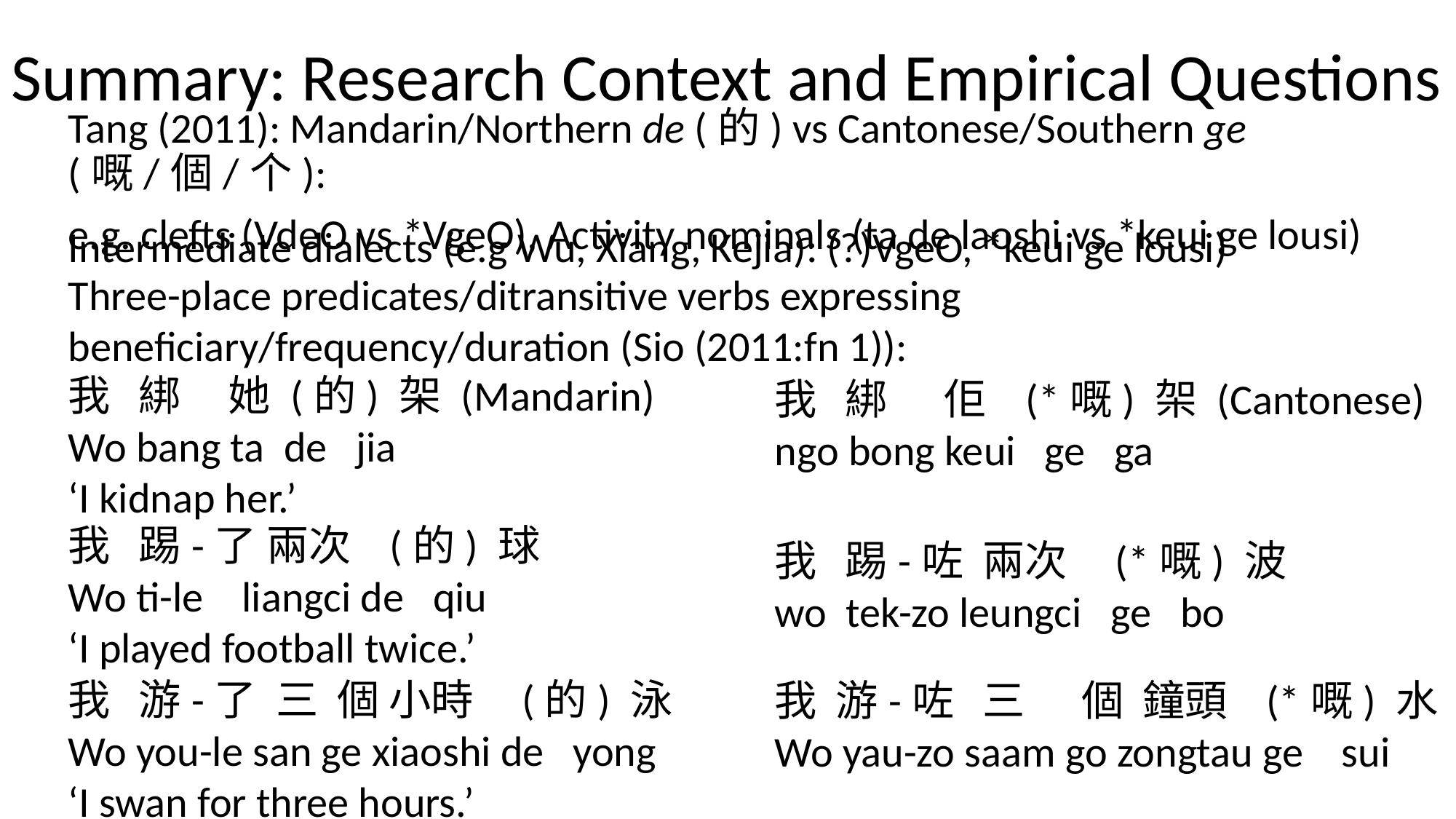

# Summary: Research Context and Empirical Questions
Tang (2011): Mandarin/Northern de (的) vs Cantonese/Southern ge (嘅/個/个):
e.g. clefts (VdeO vs *VgeO), Activity nominals (ta de laoshi vs *keui ge lousi)

Intermediate dialects (e.g Wu, Xiang, Kejia): (?)VgeO, *keui ge lousi)
Three-place predicates/ditransitive verbs expressing beneficiary/frequency/duration (Sio (2011:fn 1)):
我   綁     她 (的) 架 (Mandarin)
Wo bang ta  de   jia
‘I kidnap her.’
我   綁      佢   (*嘅) 架 (Cantonese)
ngo bong keui   ge   ga

我   踢-了 兩次   (的) 球
Wo ti-le    liangci de   qiu
‘I played football twice.’
我   踢-咗  兩次    (*嘅) 波
wo  tek-zo leungci   ge   bo
我   游-了  三  個 小時    (的) 泳
Wo you-le san ge xiaoshi de   yong
‘I swan for three hours.’
我  游-咗   三      個  鐘頭   (*嘅) 水
Wo yau-zo saam go zongtau ge    sui